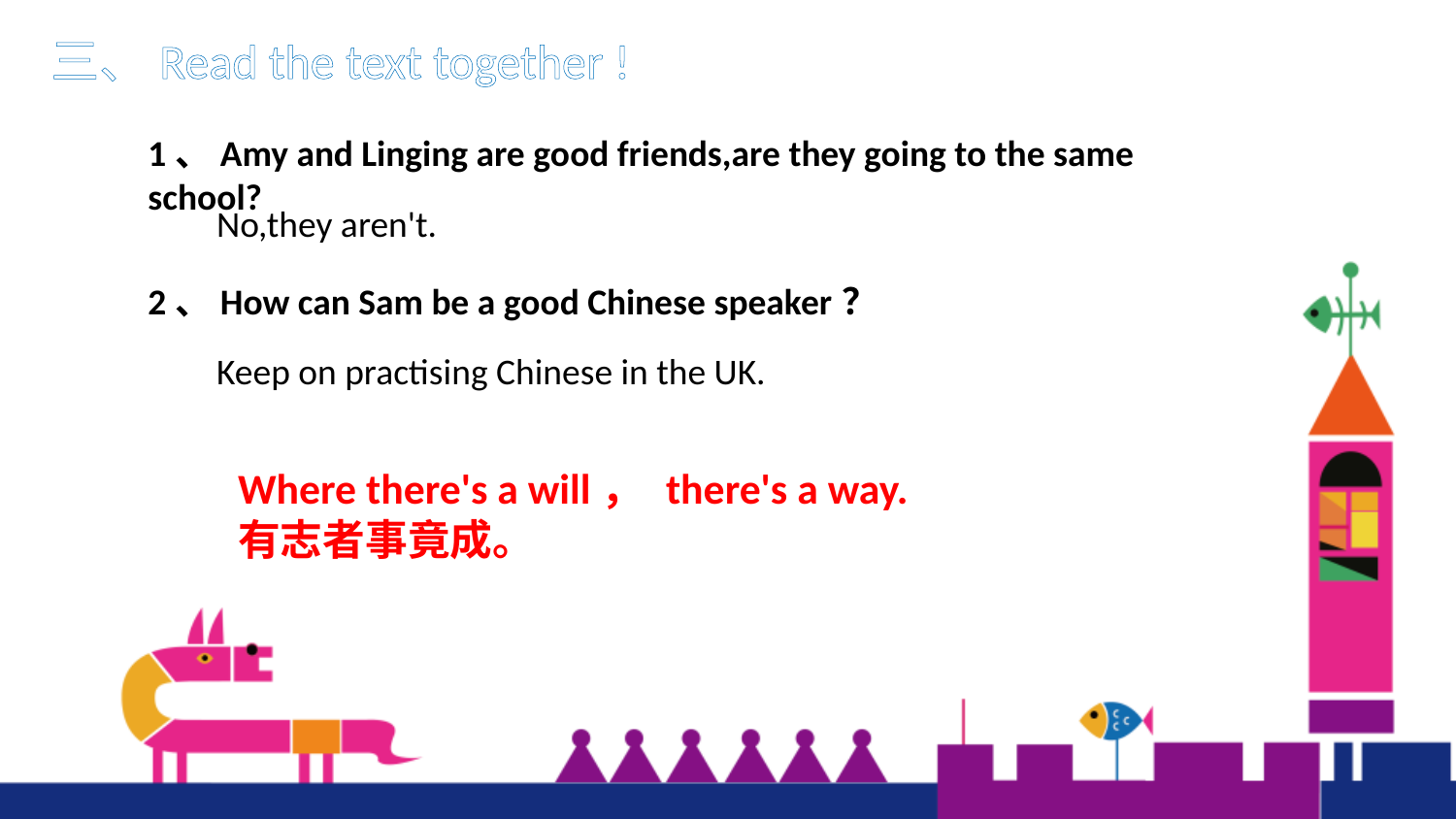

三、Read the text together !
1、Amy and Linging are good friends,are they going to the same school?
No,they aren't.
2、How can Sam be a good Chinese speaker？
Keep on practising Chinese in the UK.
Where there's a will， there's a way.
有志者事竟成。